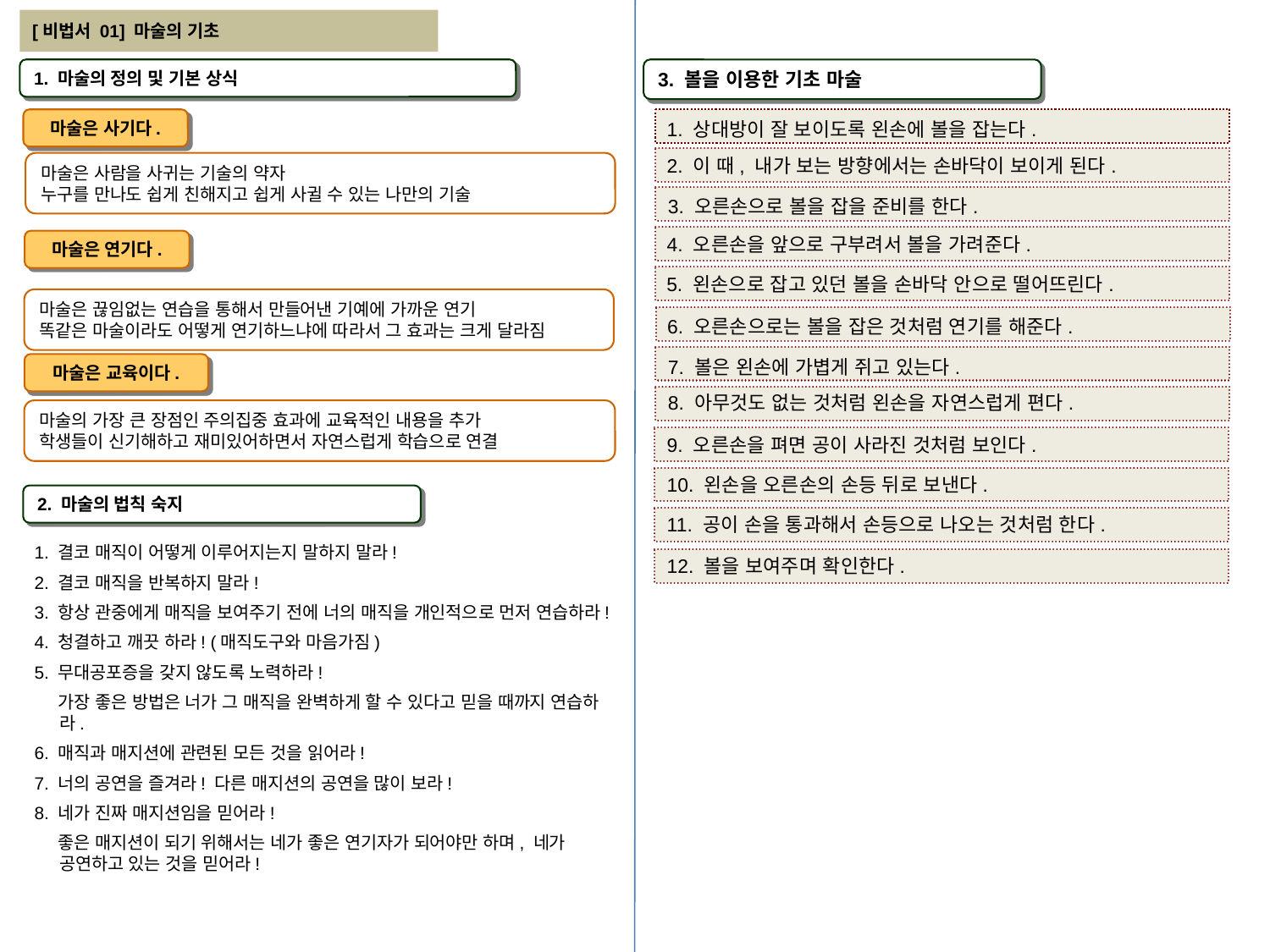

[비법서 01] 마술의 기초
1. 마술의 정의 및 기본 상식
3. 볼을 이용한 기초 마술
마술은 사기다.

1. 상대방이 잘 보이도록 왼손에 볼을 잡는다.
2. 이 때, 내가 보는 방향에서는 손바닥이 보이게 된다.

마술은 사람을 사귀는 기술의 약자
누구를 만나도 쉽게 친해지고 쉽게 사귈 수 있는 나만의 기술

3. 오른손으로 볼을 잡을 준비를 한다.
4. 오른손을 앞으로 구부려서 볼을 가려준다.

마술은 연기다.
5. 왼손으로 잡고 있던 볼을 손바닥 안으로 떨어뜨린다.

마술은 끊임없는 연습을 통해서 만들어낸 기예에 가까운 연기
똑같은 마술이라도 어떻게 연기하느냐에 따라서 그 효과는 크게 달라짐

6. 오른손으로는 볼을 잡은 것처럼 연기를 해준다.

7. 볼은 왼손에 가볍게 쥐고 있는다.
마술은 교육이다.
8. 아무것도 없는 것처럼 왼손을 자연스럽게 편다.

마술의 가장 큰 장점인 주의집중 효과에 교육적인 내용을 추가
학생들이 신기해하고 재미있어하면서 자연스럽게 학습으로 연결
9. 오른손을 펴면 공이 사라진 것처럼 보인다.

10. 왼손을 오른손의 손등 뒤로 보낸다.

2. 마술의 법칙 숙지
11. 공이 손을 통과해서 손등으로 나오는 것처럼 한다.
1. 결코 매직이 어떻게 이루어지는지 말하지 말라!
2. 결코 매직을 반복하지 말라!
3. 항상 관중에게 매직을 보여주기 전에 너의 매직을 개인적으로 먼저 연습하라!
4. 청결하고 깨끗 하라! (매직도구와 마음가짐)
5. 무대공포증을 갖지 않도록 노력하라!
    가장 좋은 방법은 너가 그 매직을 완벽하게 할 수 있다고 믿을 때까지 연습하라.
6. 매직과 매지션에 관련된 모든 것을 읽어라!
7. 너의 공연을 즐겨라! 다른 매지션의 공연을 많이 보라!
8. 네가 진짜 매지션임을 믿어라!
    좋은 매지션이 되기 위해서는 네가 좋은 연기자가 되어야만 하며, 네가 공연하고 있는 것을 믿어라!
12. 볼을 보여주며 확인한다.